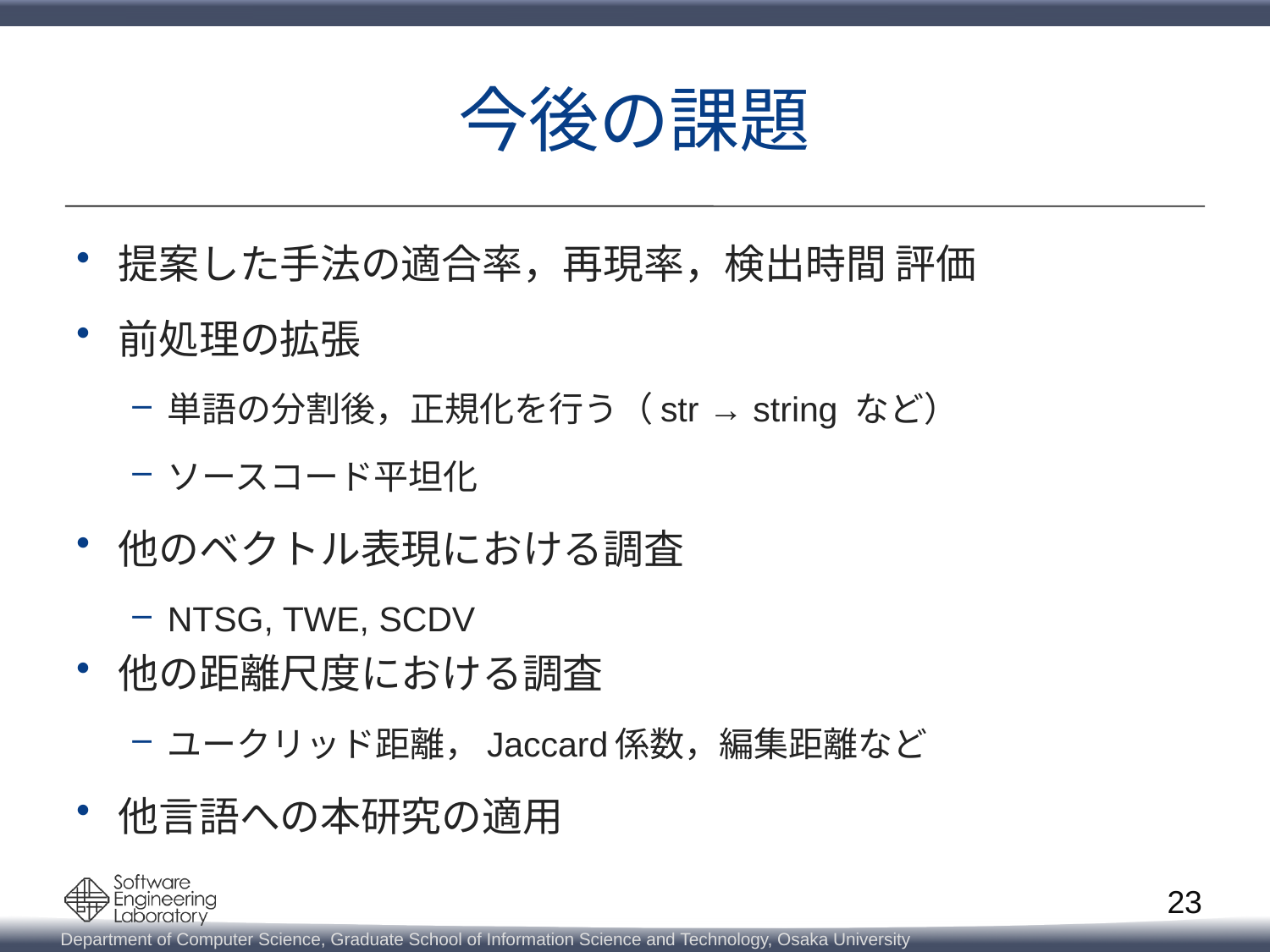

# 今後の課題
提案した手法の適合率，再現率，検出時間 評価
前処理の拡張
単語の分割後，正規化を行う（str → string など）
ソースコード平坦化
他のベクトル表現における調査
NTSG, TWE, SCDV
他の距離尺度における調査
ユークリッド距離，Jaccard係数，編集距離など
他言語への本研究の適用

23